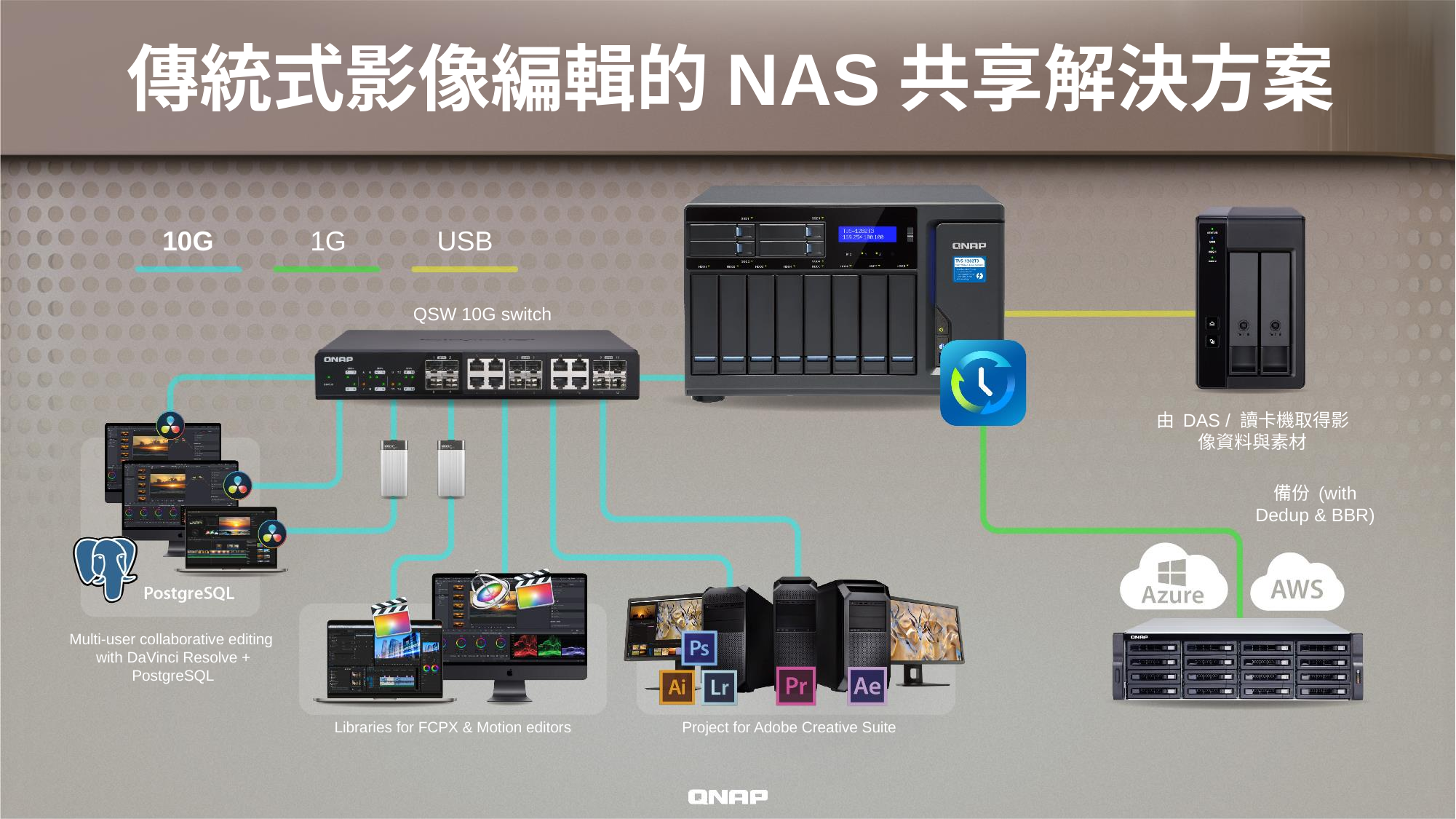

# 傳統式影像編輯的NAS共享解決方案
10G
1G
USB
QSW 10G switch
由 DAS / 讀卡機取得影像資料與素材
備份 (with Dedup & BBR)
Multi-user collaborative editing
with DaVinci Resolve + PostgreSQL
Libraries for FCPX & Motion editors
Project for Adobe Creative Suite